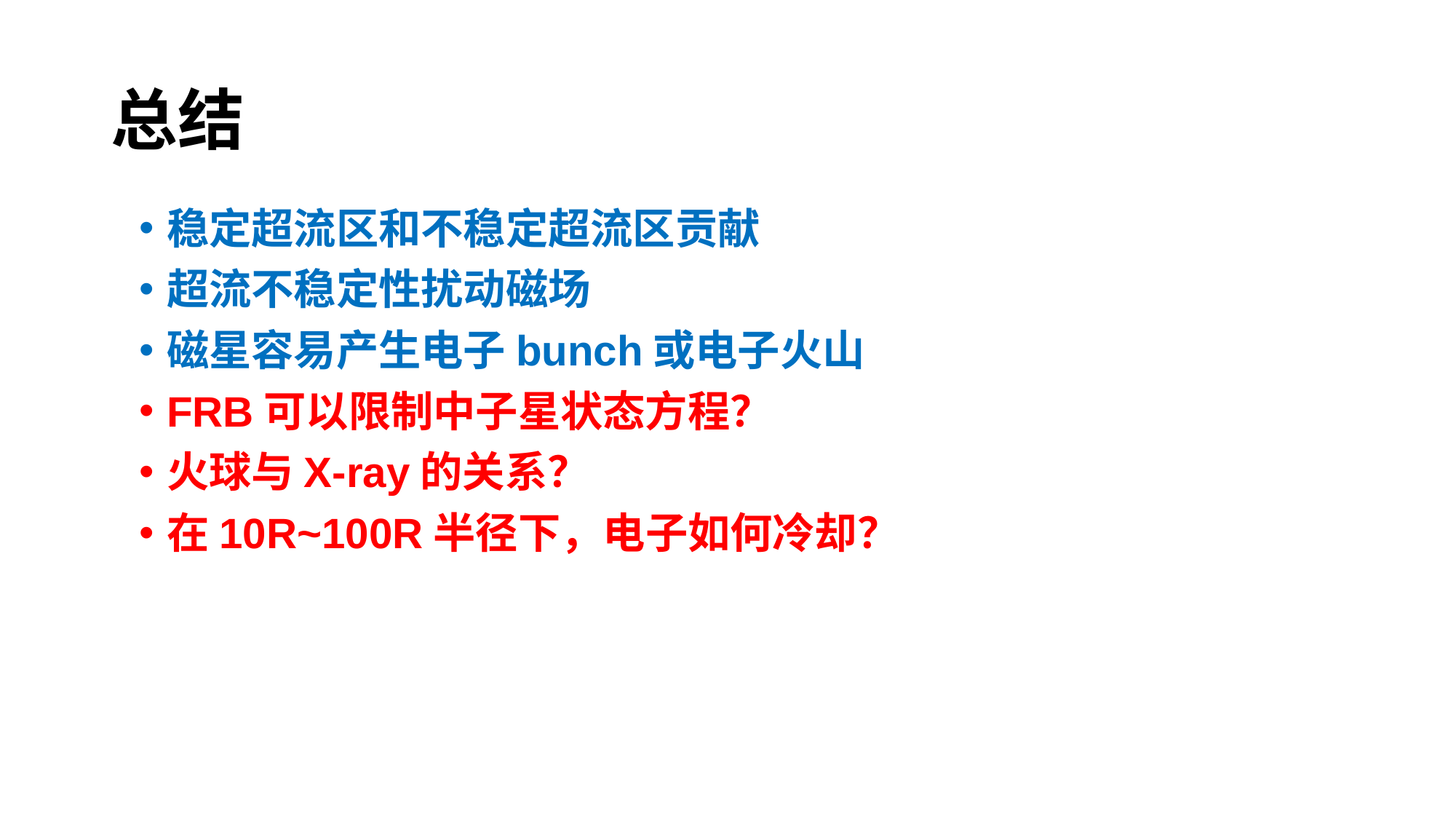

# 总结
稳定超流区和不稳定超流区贡献
超流不稳定性扰动磁场
磁星容易产生电子bunch或电子火山
FRB可以限制中子星状态方程？
火球与X-ray的关系？
在10R~100R半径下，电子如何冷却？